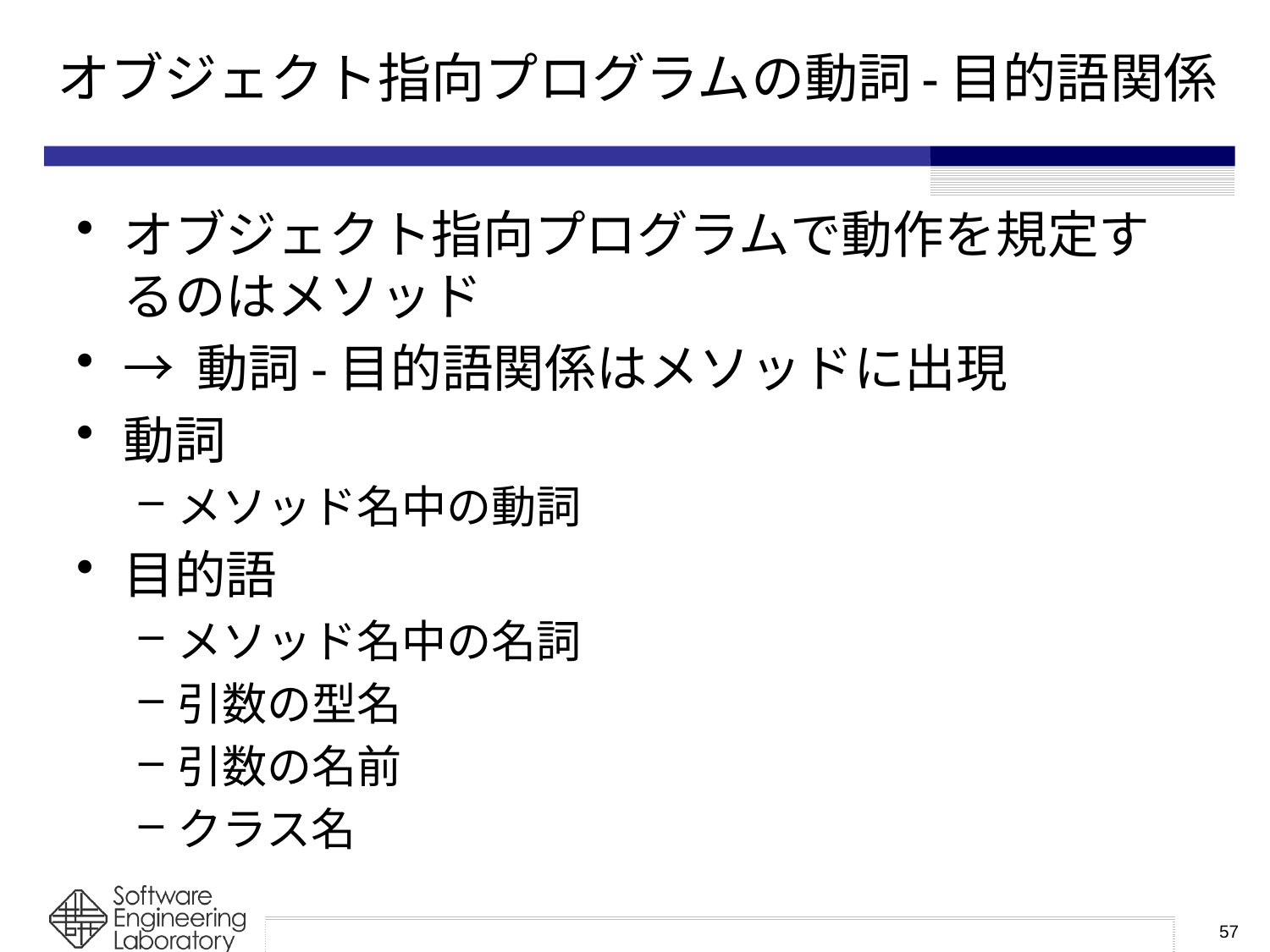

# オブジェクト指向プログラムの動詞-目的語関係
オブジェクト指向プログラムで動作を規定するのはメソッド
→ 動詞-目的語関係はメソッドに出現
動詞
メソッド名中の動詞
目的語
メソッド名中の名詞
引数の型名
引数の名前
クラス名

57